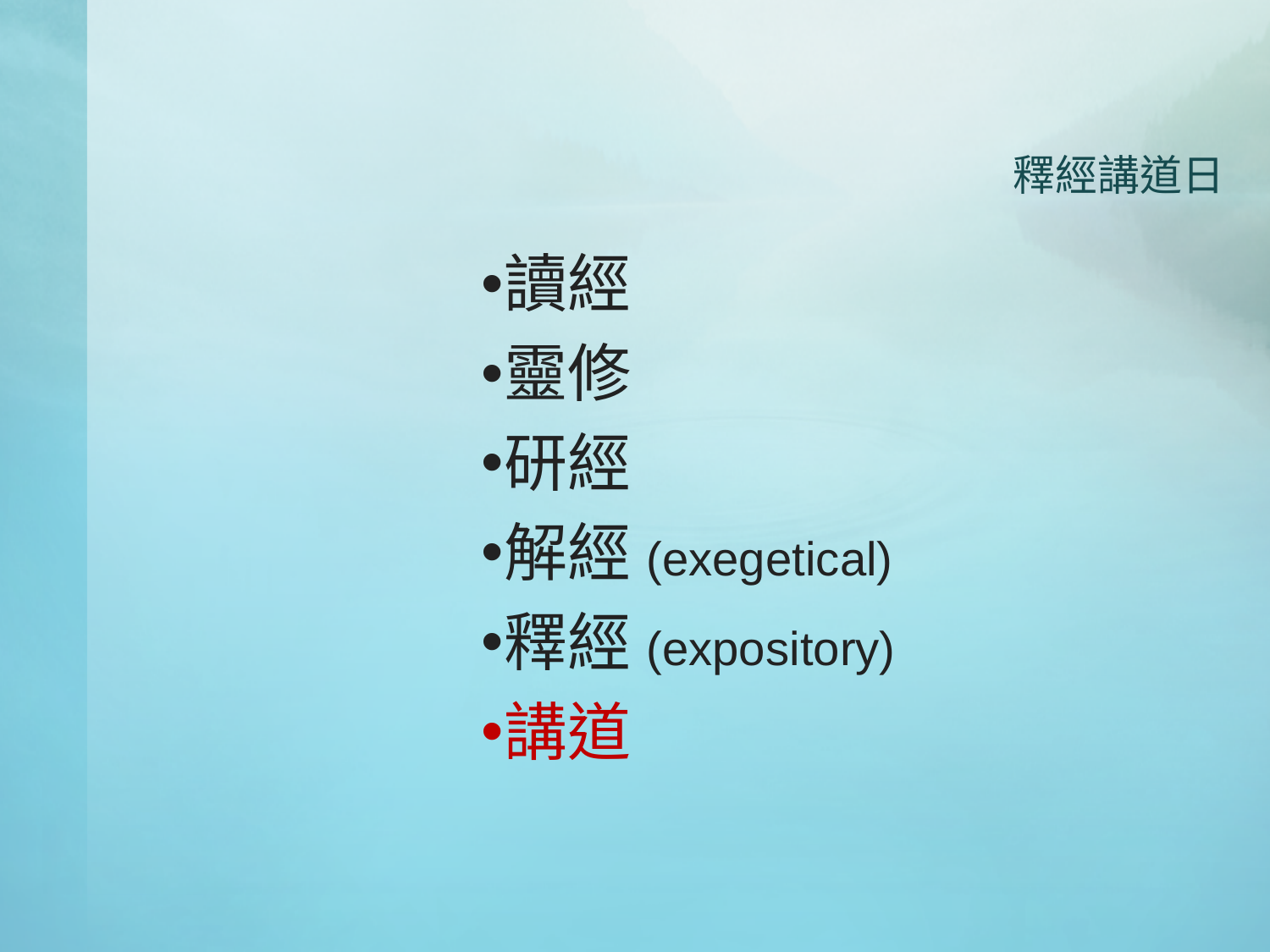

# 釋經講道日
讀經
靈修
研經
解經(exegetical)
釋經(expository)
講道